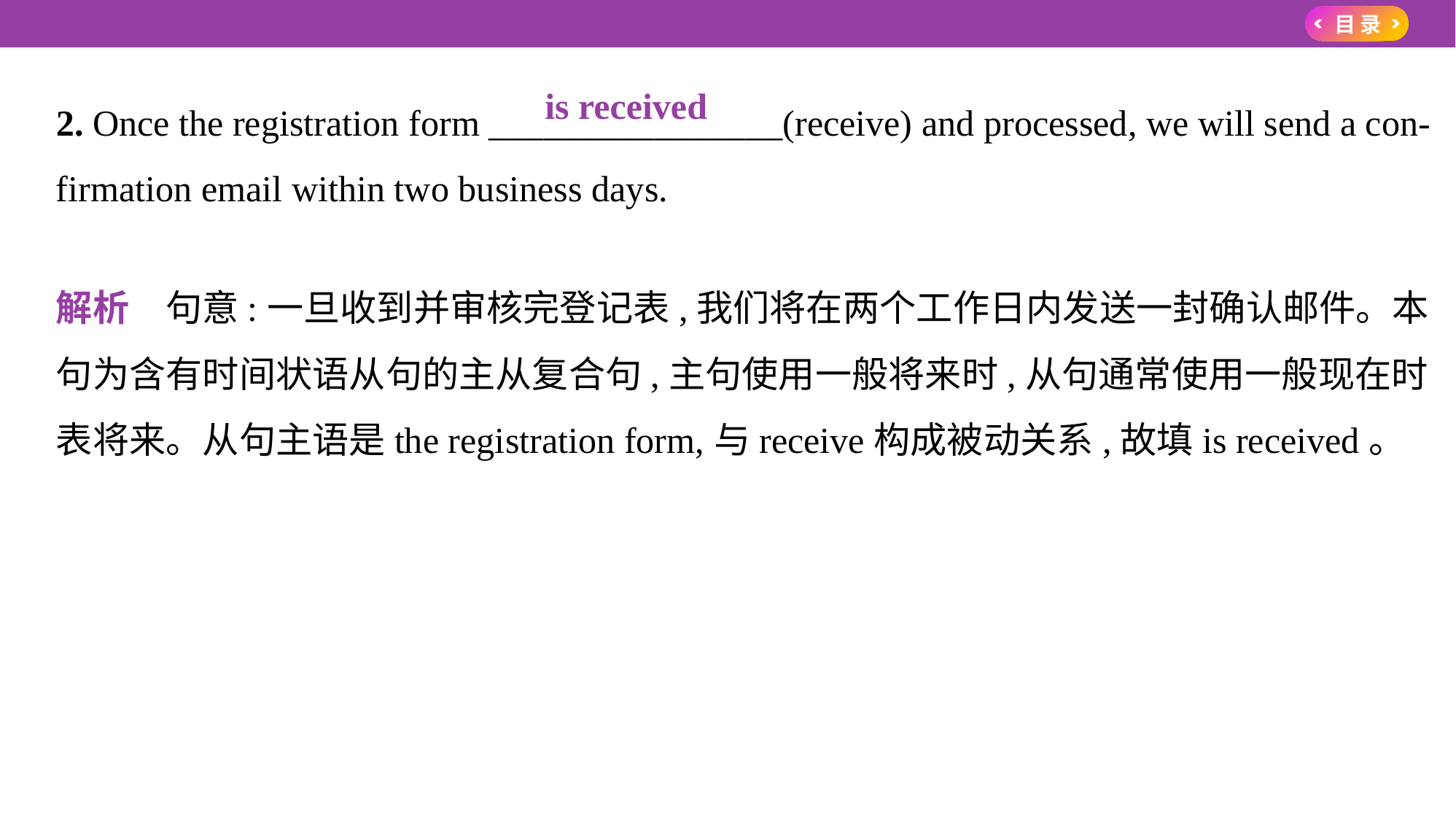

2. Once the registration form ________________(receive) and processed, we will send a con-
firmation email within two business days.

解析　句意:一旦收到并审核完登记表,我们将在两个工作日内发送一封确认邮件。本
句为含有时间状语从句的主从复合句,主句使用一般将来时,从句通常使用一般现在时
表将来。从句主语是the registration form,与receive构成被动关系,故填is received。
　is received